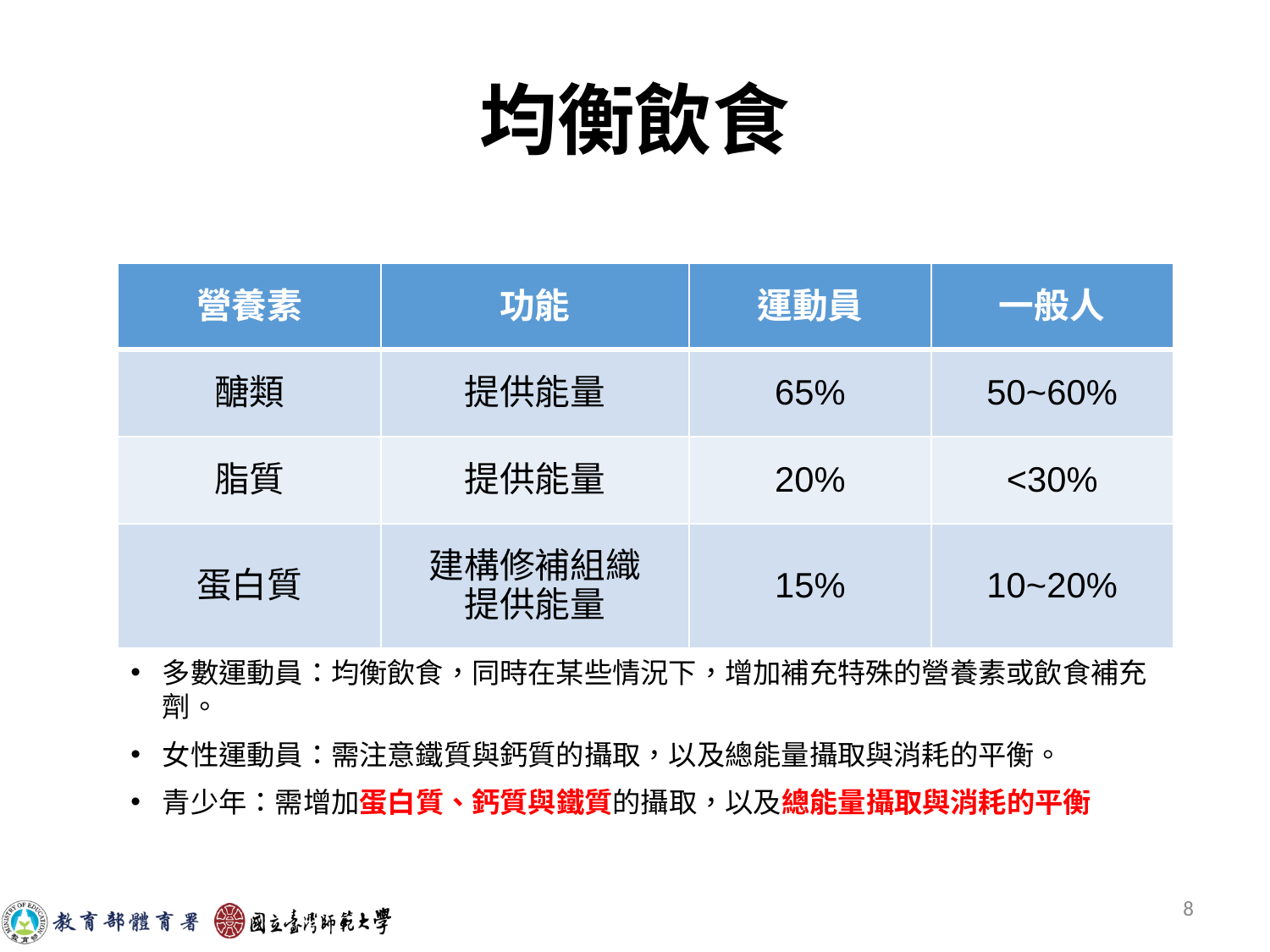

# 均衡飲食
| 營養素 | 功能 | 運動員 | 一般人 |
| --- | --- | --- | --- |
| 醣類 | 提供能量 | 65% | 50~60% |
| 脂質 | 提供能量 | 20% | <30% |
| 蛋白質 | 建構修補組織 提供能量 | 15% | 10~20% |
多數運動員：均衡飲食，同時在某些情況下，增加補充特殊的營養素或飲食補充劑。
女性運動員：需注意鐵質與鈣質的攝取，以及總能量攝取與消耗的平衡。
青少年：需增加蛋白質、鈣質與鐵質的攝取，以及總能量攝取與消耗的平衡

8